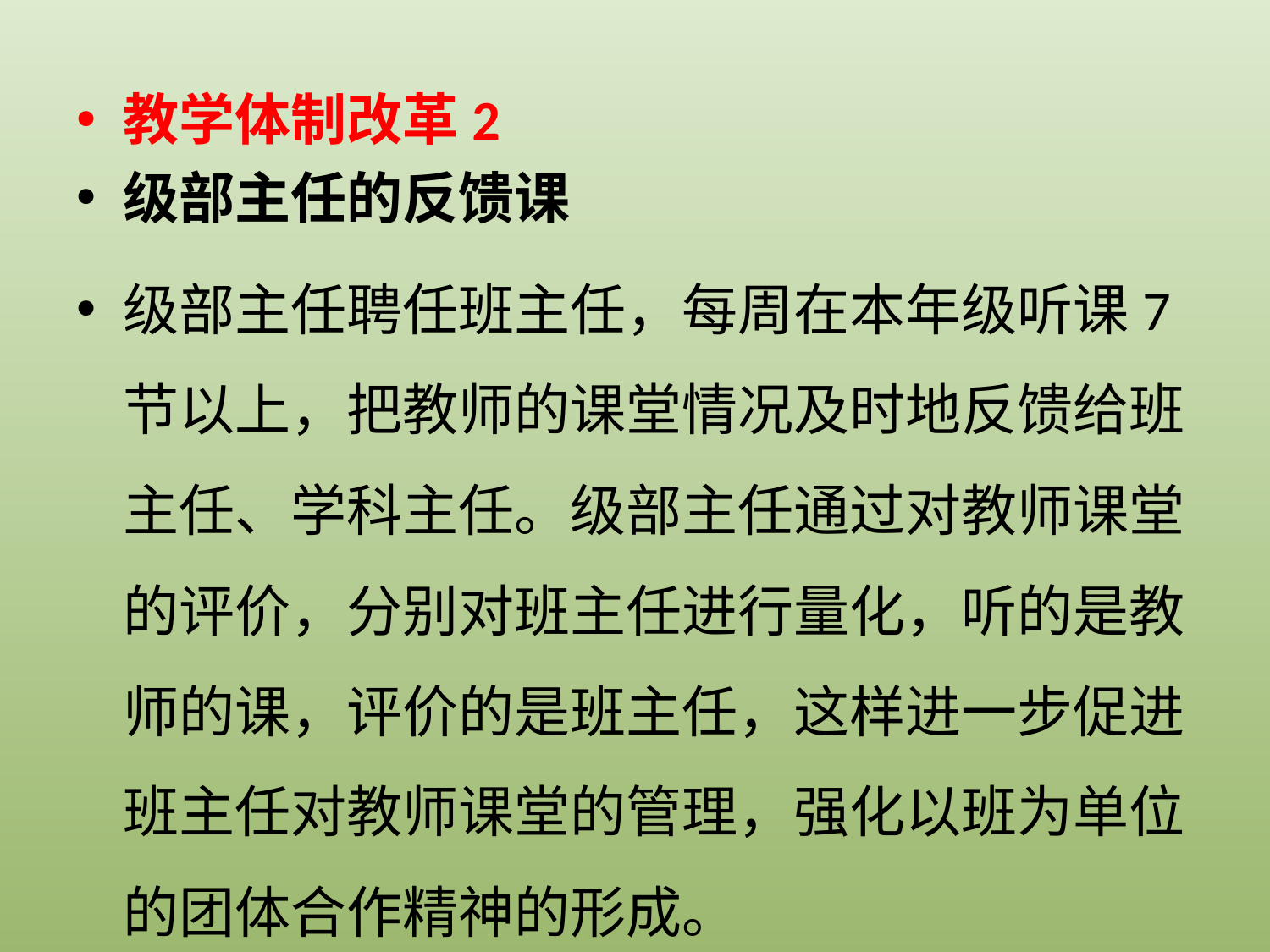

教学体制改革2
级部主任的反馈课
级部主任聘任班主任，每周在本年级听课7节以上，把教师的课堂情况及时地反馈给班主任、学科主任。级部主任通过对教师课堂的评价，分别对班主任进行量化，听的是教师的课，评价的是班主任，这样进一步促进班主任对教师课堂的管理，强化以班为单位的团体合作精神的形成。